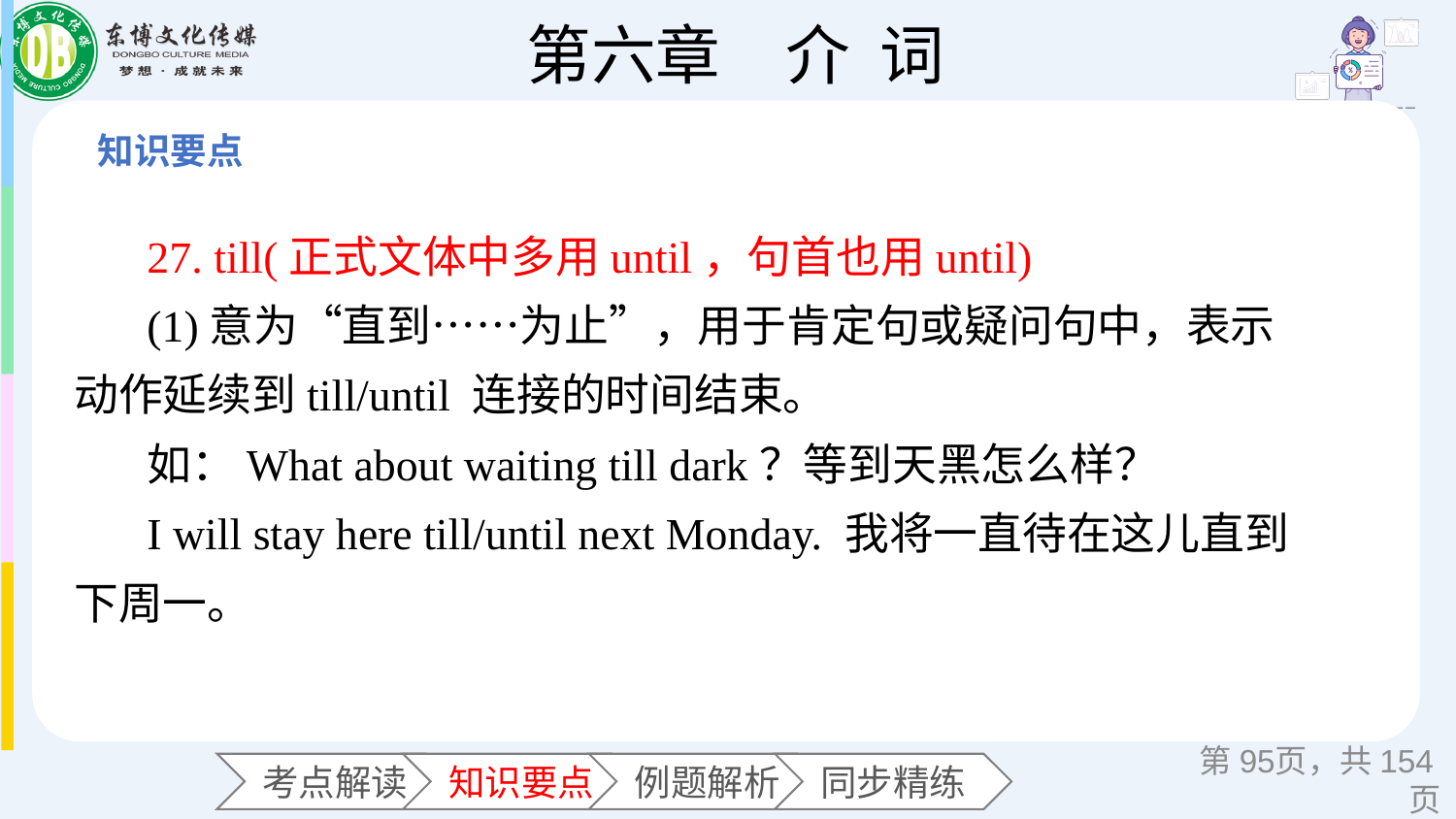

27. till(正式文体中多用until，句首也用until)
(1)意为“直到……为止”，用于肯定句或疑问句中，表示动作延续到till/until 连接的时间结束。
如：What about waiting till dark？等到天黑怎么样？
I will stay here till/until next Monday. 我将一直待在这儿直到下周一。

第95页，共154页